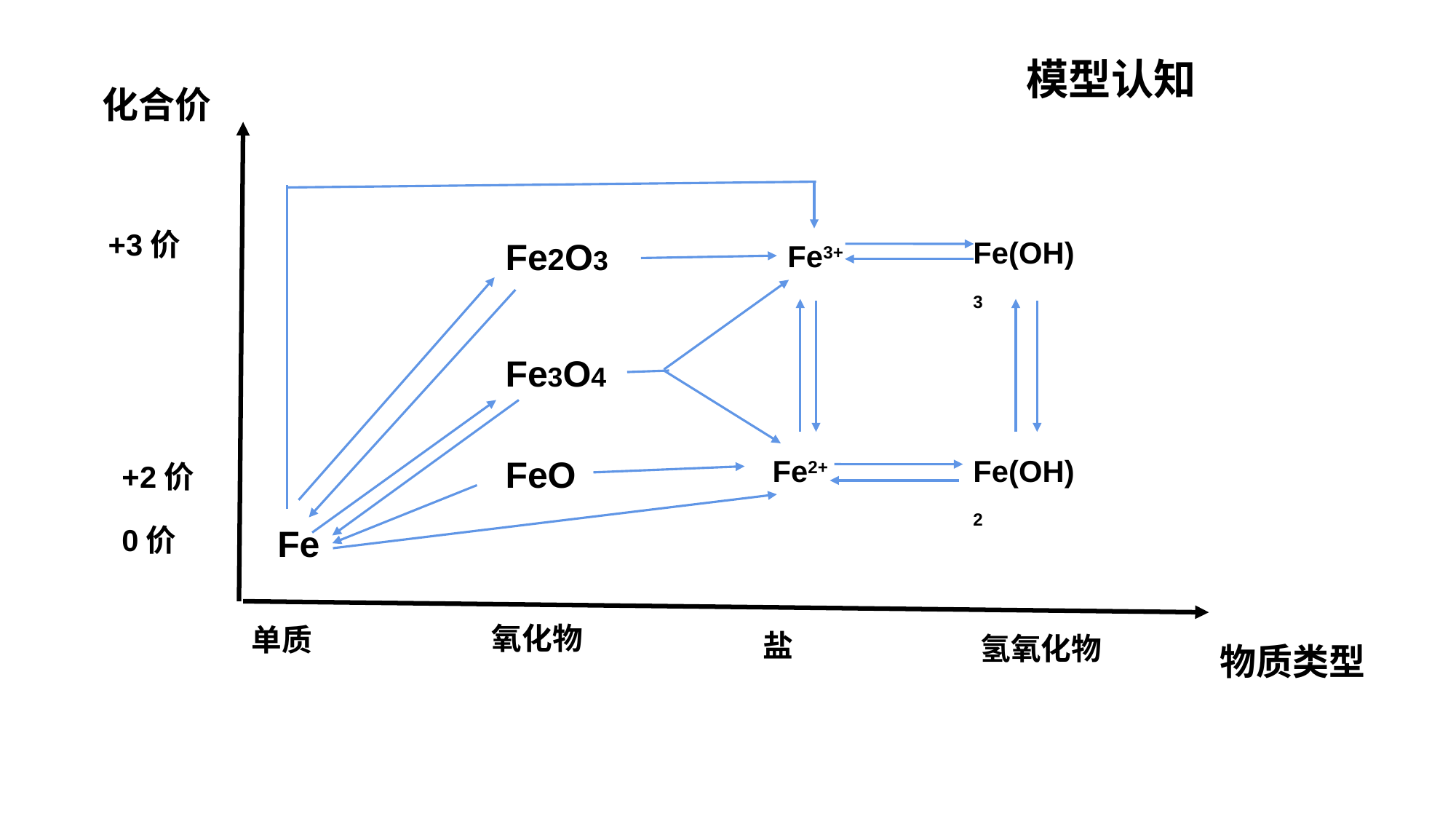

模型认知
化合价
+3价
Fe(OH)3
Fe2O3
Fe3+
Fe3O4
Fe2+
Fe(OH)2
FeO
+2价
Fe
0价
氧化物
单质
盐
氢氧化物
物质类型
46